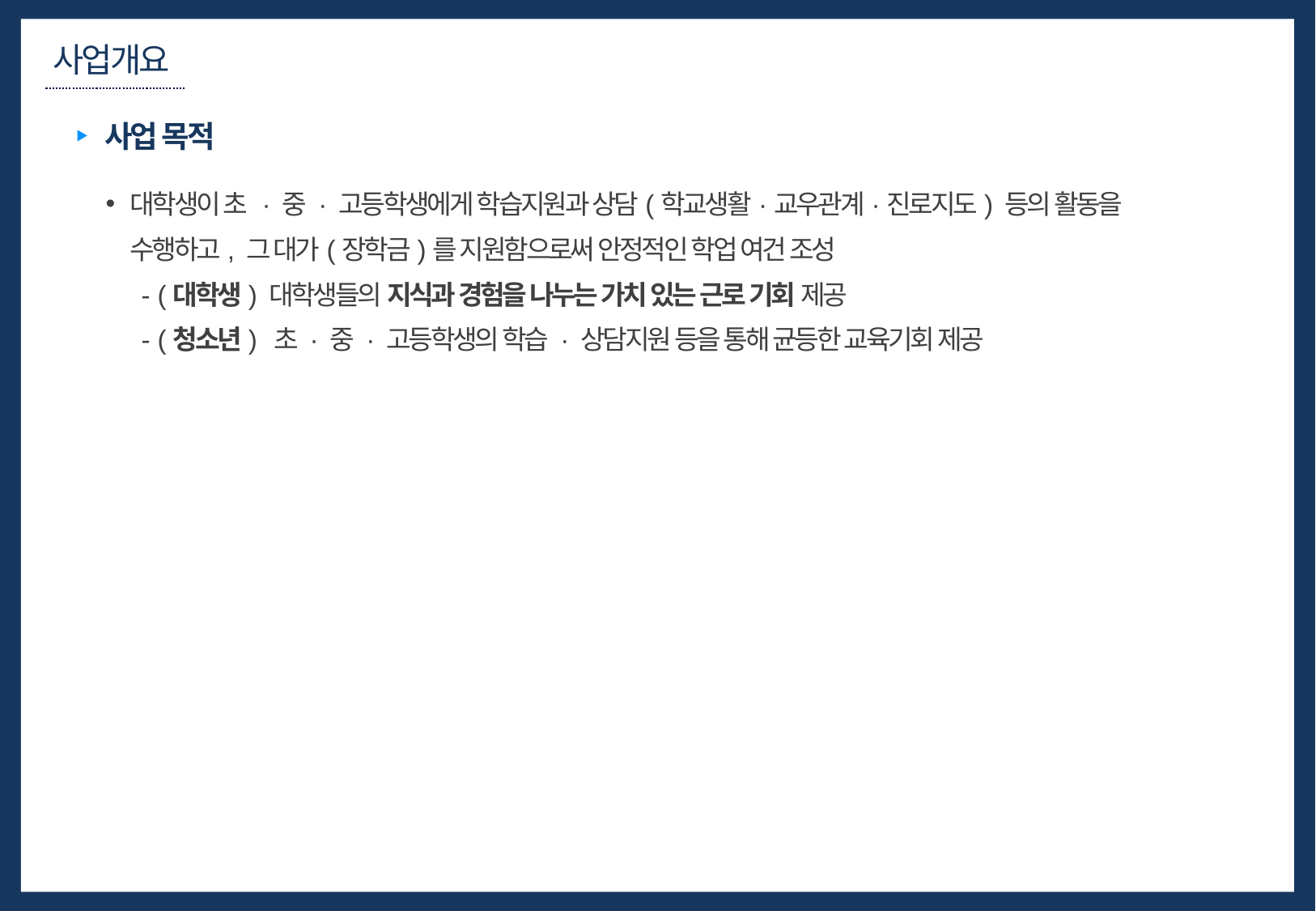

사업개요
사업 목적

대학생이 초 · 중 · 고등학생에게 학습지원과 상담(학교생활·교우관계·진로지도) 등의 활동을 수행하고, 그 대가(장학금)를 지원함으로써 안정적인 학업 여건 조성
-  (대학생) 대학생들의 지식과 경험을 나누는 가치 있는 근로 기회 제공
-  (청소년)  초 · 중 · 고등학생의 학습 · 상담지원 등을 통해 균등한 교육기회 제공